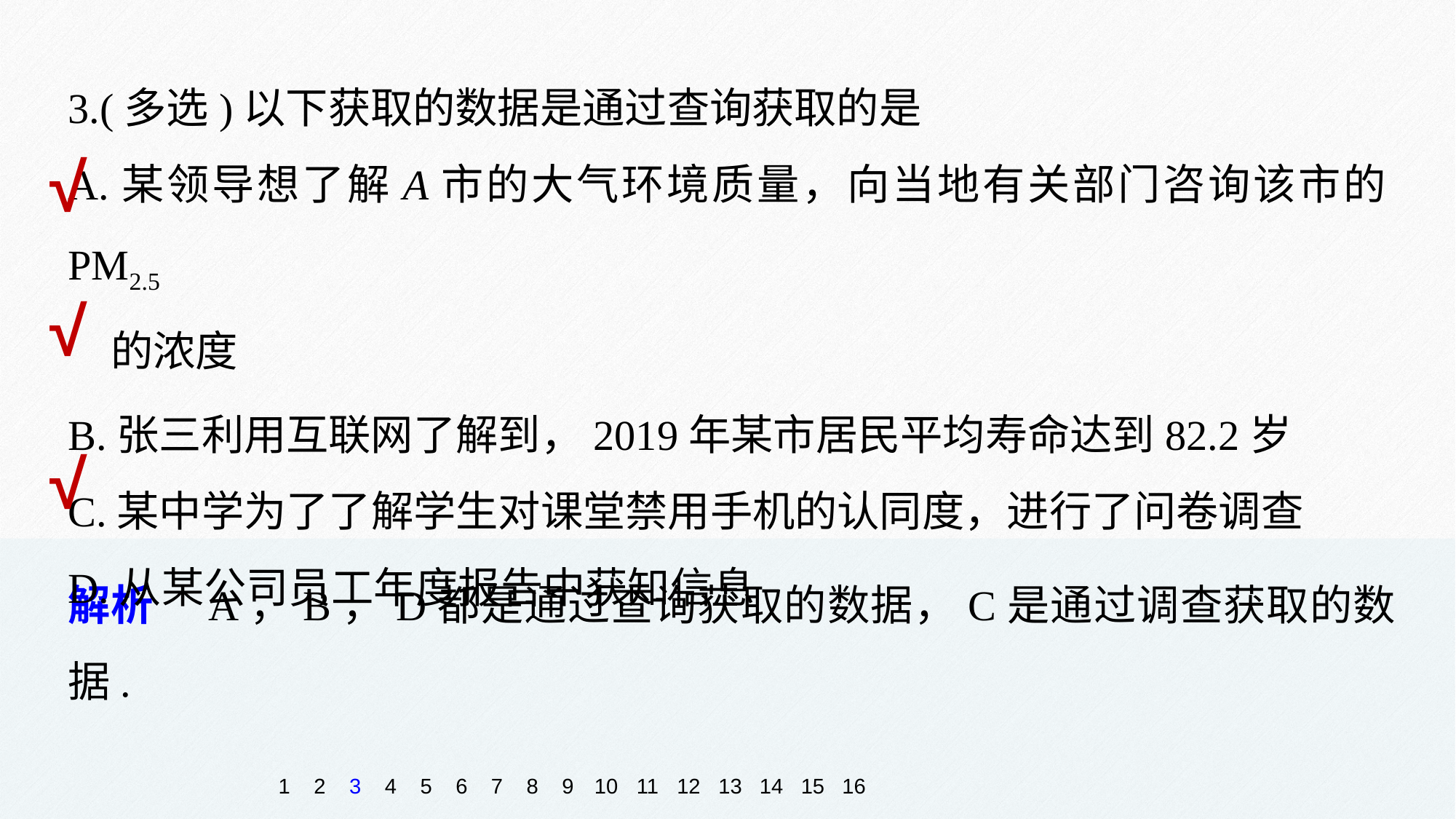

3.(多选)以下获取的数据是通过查询获取的是
A.某领导想了解A市的大气环境质量，向当地有关部门咨询该市的PM2.5
      的浓度
B.张三利用互联网了解到，2019年某市居民平均寿命达到82.2岁
C.某中学为了了解学生对课堂禁用手机的认同度，进行了问卷调查
D.从某公司员工年度报告中获知信息
√
√
√
解析　A，B，D都是通过查询获取的数据，C是通过调查获取的数据.
1
2
3
4
5
6
7
8
9
10
11
12
13
14
15
16